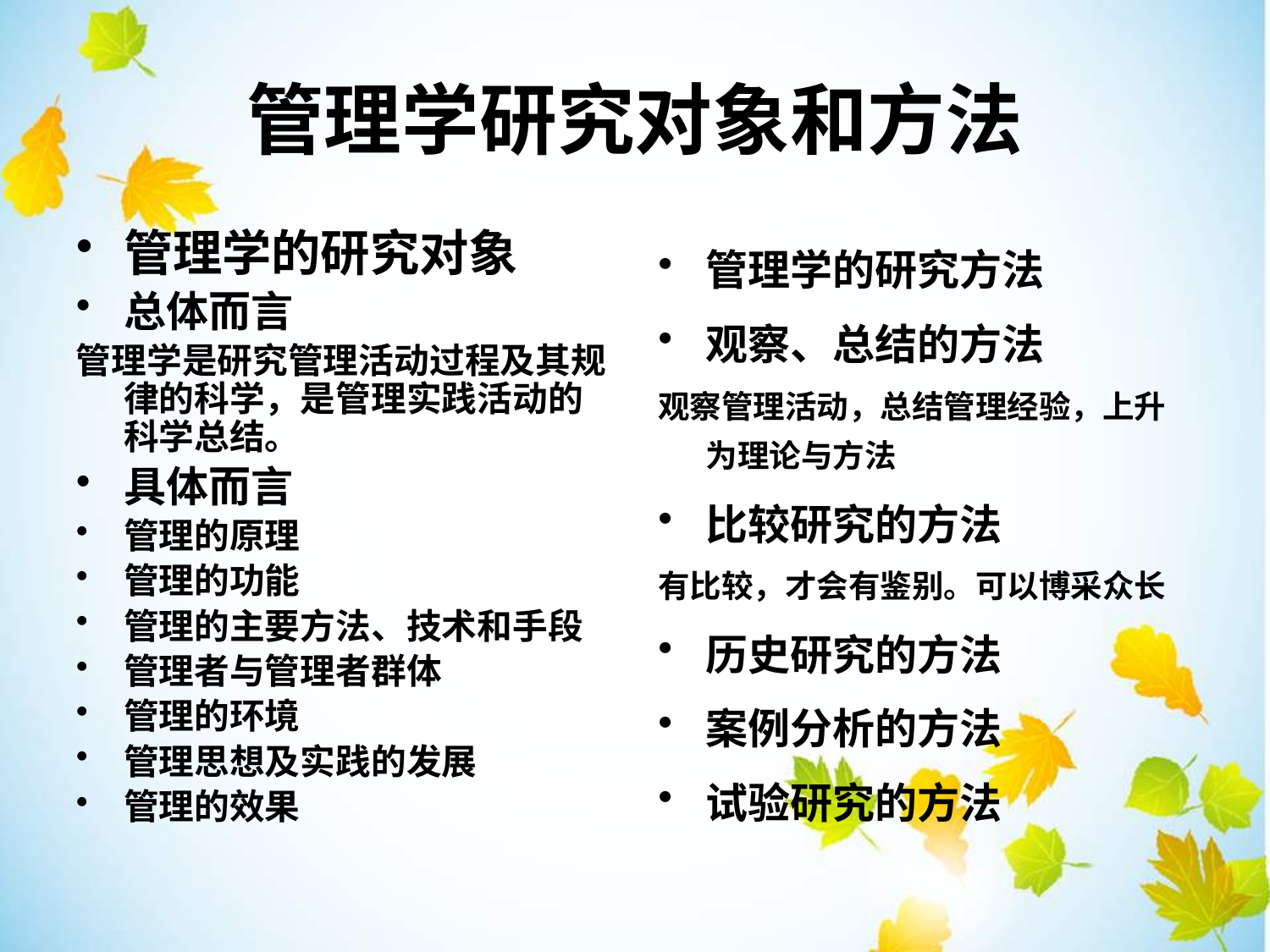

管理学研究对象和方法
管理学的研究对象
总体而言
管理学是研究管理活动过程及其规律的科学，是管理实践活动的科学总结。
具体而言
管理的原理
管理的功能
管理的主要方法、技术和手段
管理者与管理者群体
管理的环境
管理思想及实践的发展
管理的效果
管理学的研究方法
观察、总结的方法
观察管理活动，总结管理经验，上升为理论与方法
比较研究的方法
有比较，才会有鉴别。可以博采众长
历史研究的方法
案例分析的方法
试验研究的方法